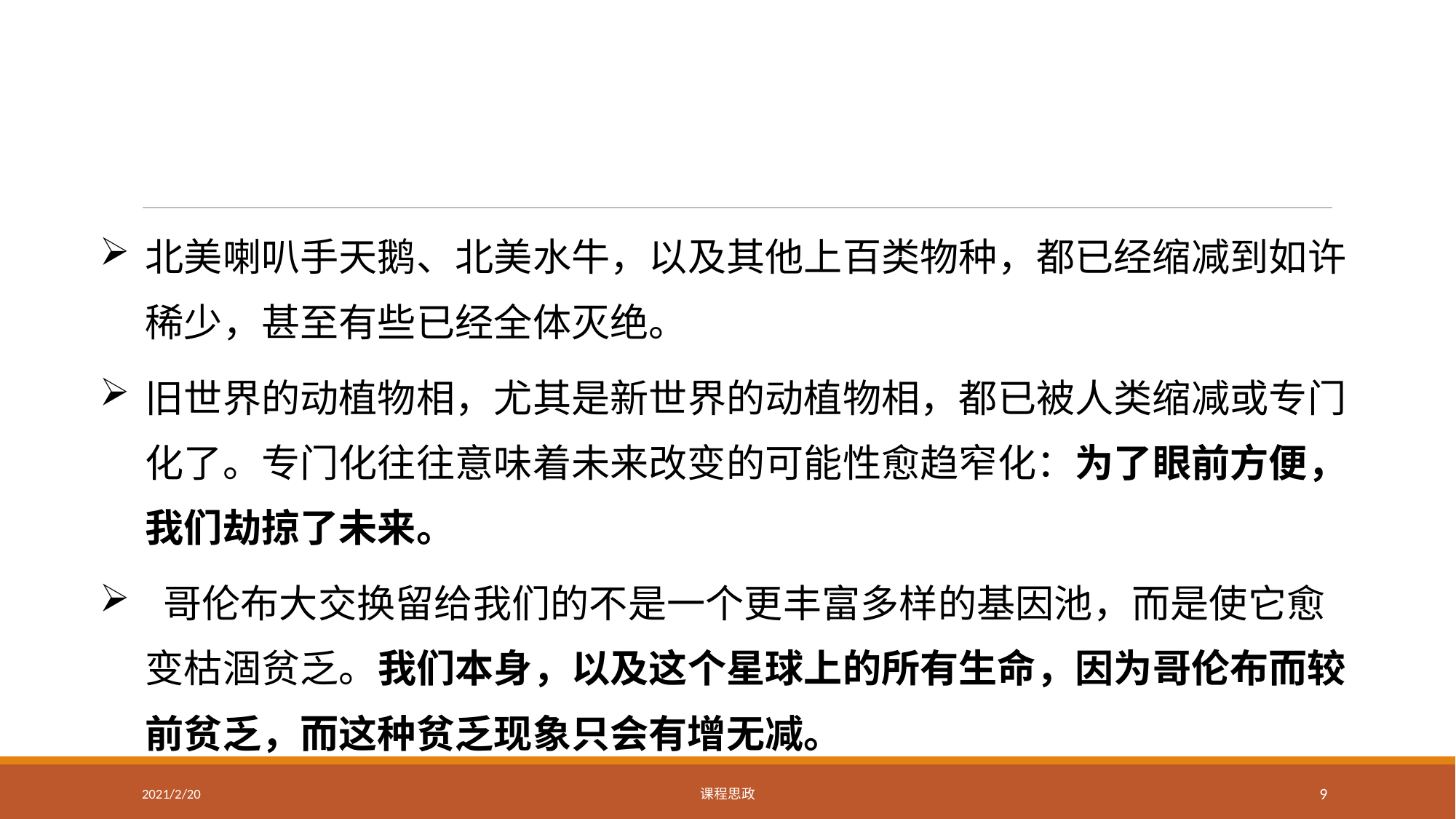

北美喇叭手天鹅、北美水牛，以及其他上百类物种，都已经缩减到如许稀少，甚至有些已经全体灭绝。
旧世界的动植物相，尤其是新世界的动植物相，都已被人类缩减或专门化了。专门化往往意味着未来改变的可能性愈趋窄化：为了眼前方便，我们劫掠了未来。
 哥伦布大交换留给我们的不是一个更丰富多样的基因池，而是使它愈变枯涸贫乏。我们本身，以及这个星球上的所有生命，因为哥伦布而较前贫乏，而这种贫乏现象只会有增无减。

2021/2/20
课程思政
9